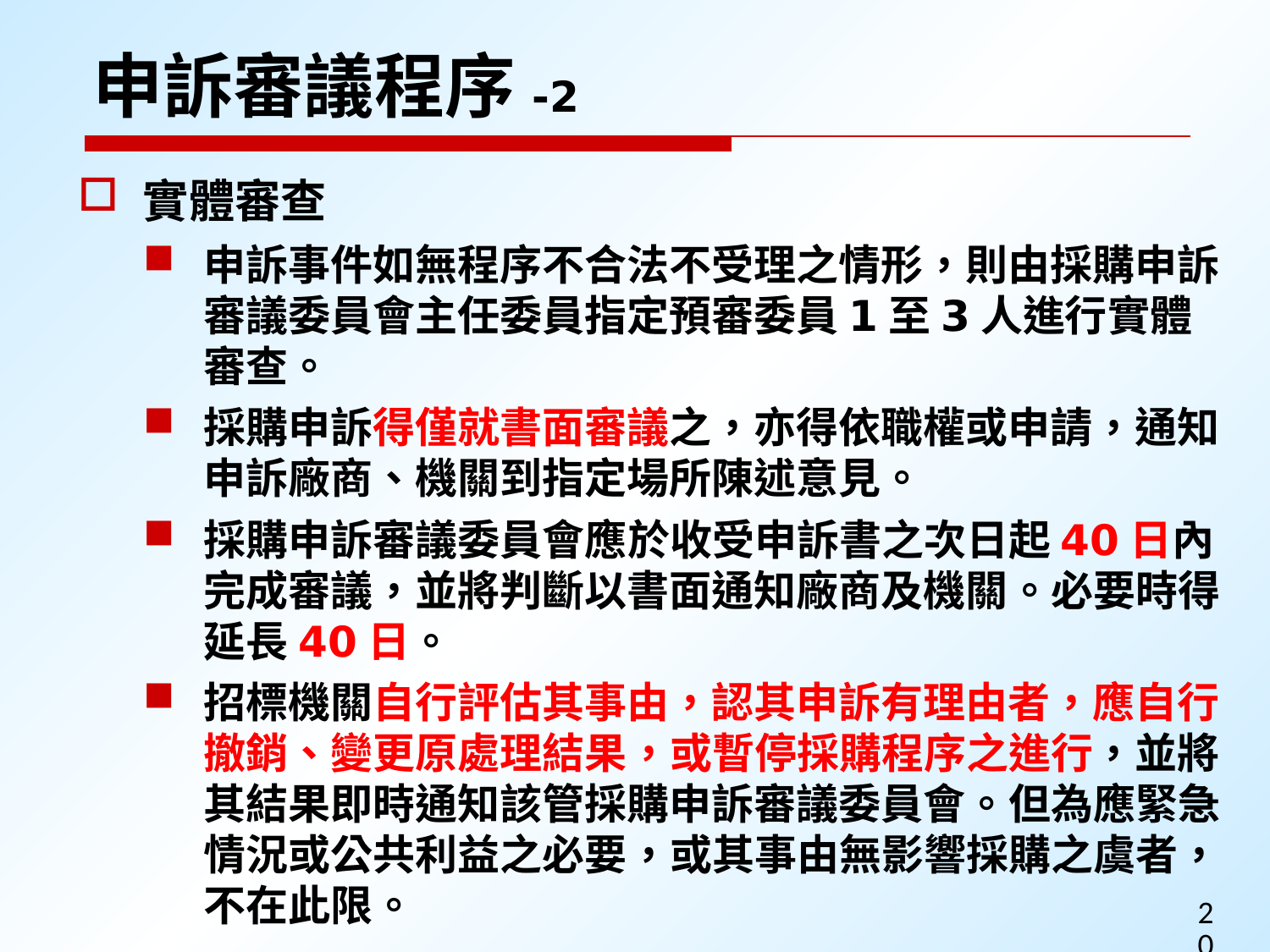

申訴審議程序-2
實體審查
申訴事件如無程序不合法不受理之情形，則由採購申訴審議委員會主任委員指定預審委員1至3人進行實體審查。
採購申訴得僅就書面審議之，亦得依職權或申請，通知申訴廠商、機關到指定場所陳述意見。
採購申訴審議委員會應於收受申訴書之次日起40日內完成審議，並將判斷以書面通知廠商及機關。必要時得延長40日。
招標機關自行評估其事由，認其申訴有理由者，應自行撤銷、變更原處理結果，或暫停採購程序之進行，並將其結果即時通知該管採購申訴審議委員會。但為應緊急情況或公共利益之必要，或其事由無影響採購之虞者，不在此限。